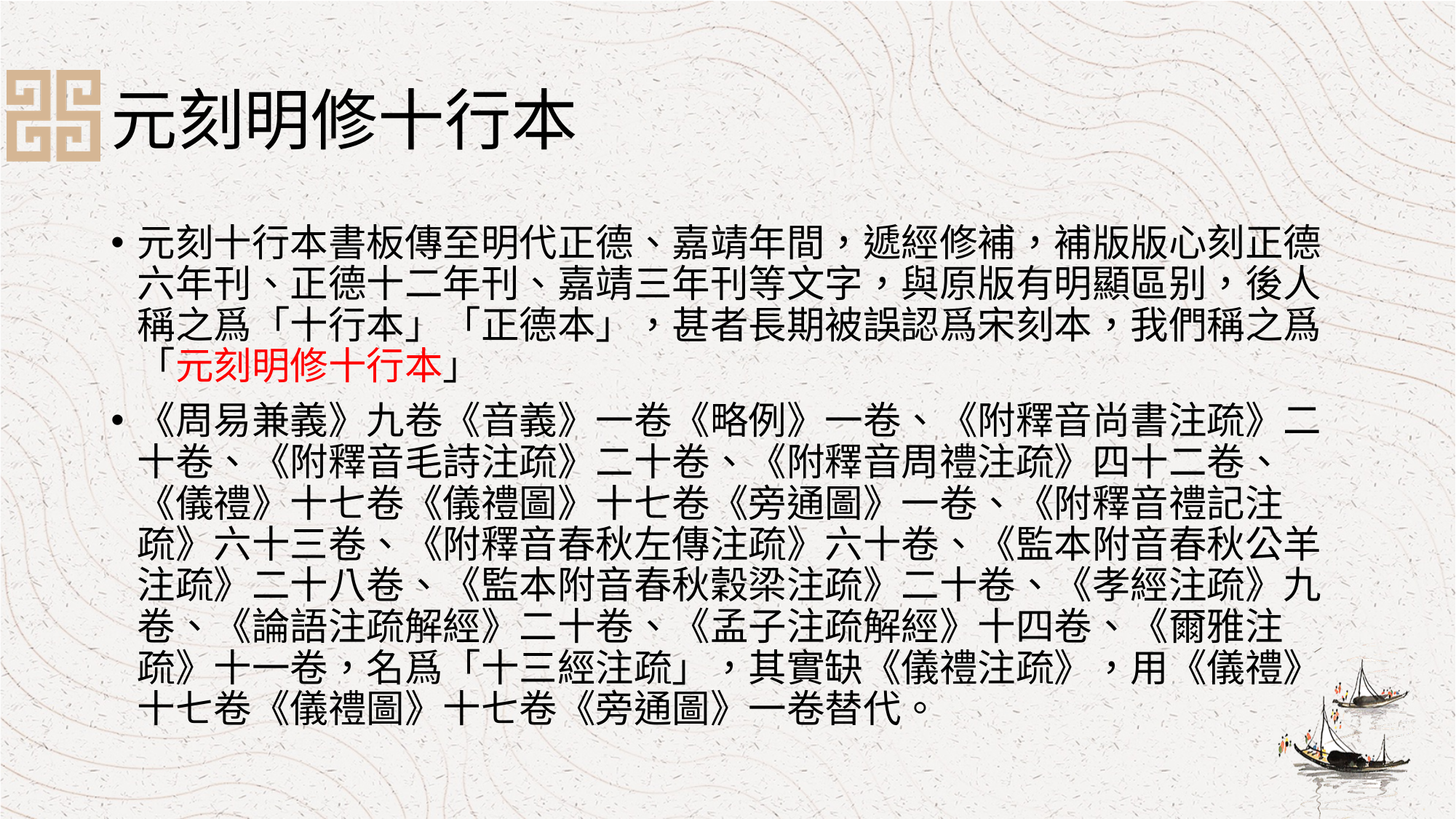

# 元刻明修十行本
元刻十行本書板傳至明代正德、嘉靖年間，遞經修補，補版版心刻正德六年刊、正德十二年刊、嘉靖三年刊等文字，與原版有明顯區别，後人稱之爲「十行本」「正德本」，甚者長期被誤認爲宋刻本，我們稱之爲「元刻明修十行本」
《周易兼義》九卷《音義》一卷《略例》一卷、《附釋音尚書注疏》二十卷、《附釋音毛詩注疏》二十卷、《附釋音周禮注疏》四十二卷、《儀禮》十七卷《儀禮圖》十七卷《旁通圖》一卷、《附釋音禮記注疏》六十三卷、《附釋音春秋左傳注疏》六十卷、《監本附音春秋公羊注疏》二十八卷、《監本附音春秋穀梁注疏》二十卷、《孝經注疏》九卷、《論語注疏解經》二十卷、《孟子注疏解經》十四卷、《爾雅注疏》十一卷，名爲「十三經注疏」，其實缺《儀禮注疏》，用《儀禮》十七卷《儀禮圖》十七卷《旁通圖》一卷替代。